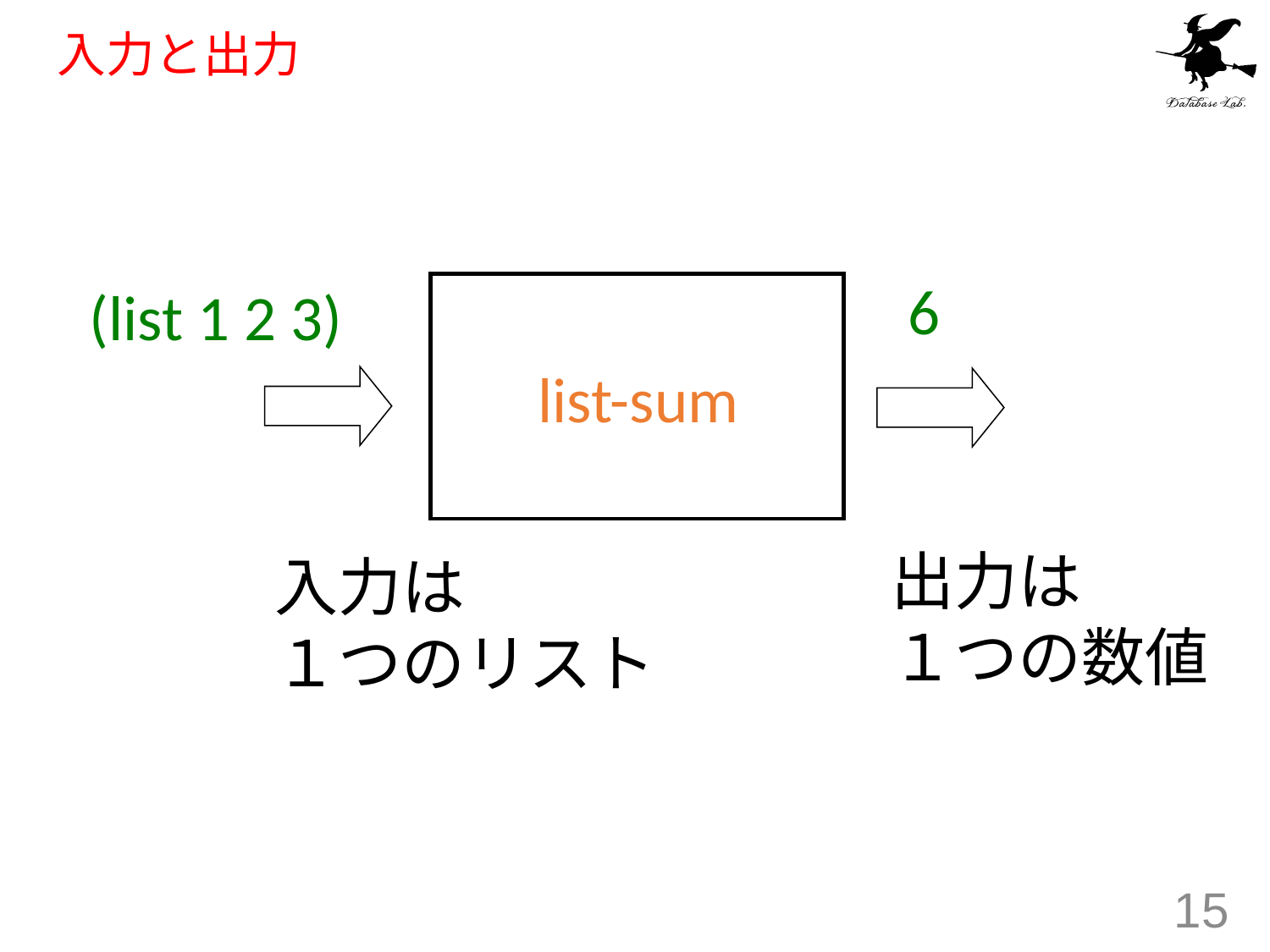

# 入力と出力
6
(list 1 2 3)

list-sum

出力は
１つの数値
入力は
１つのリスト
15